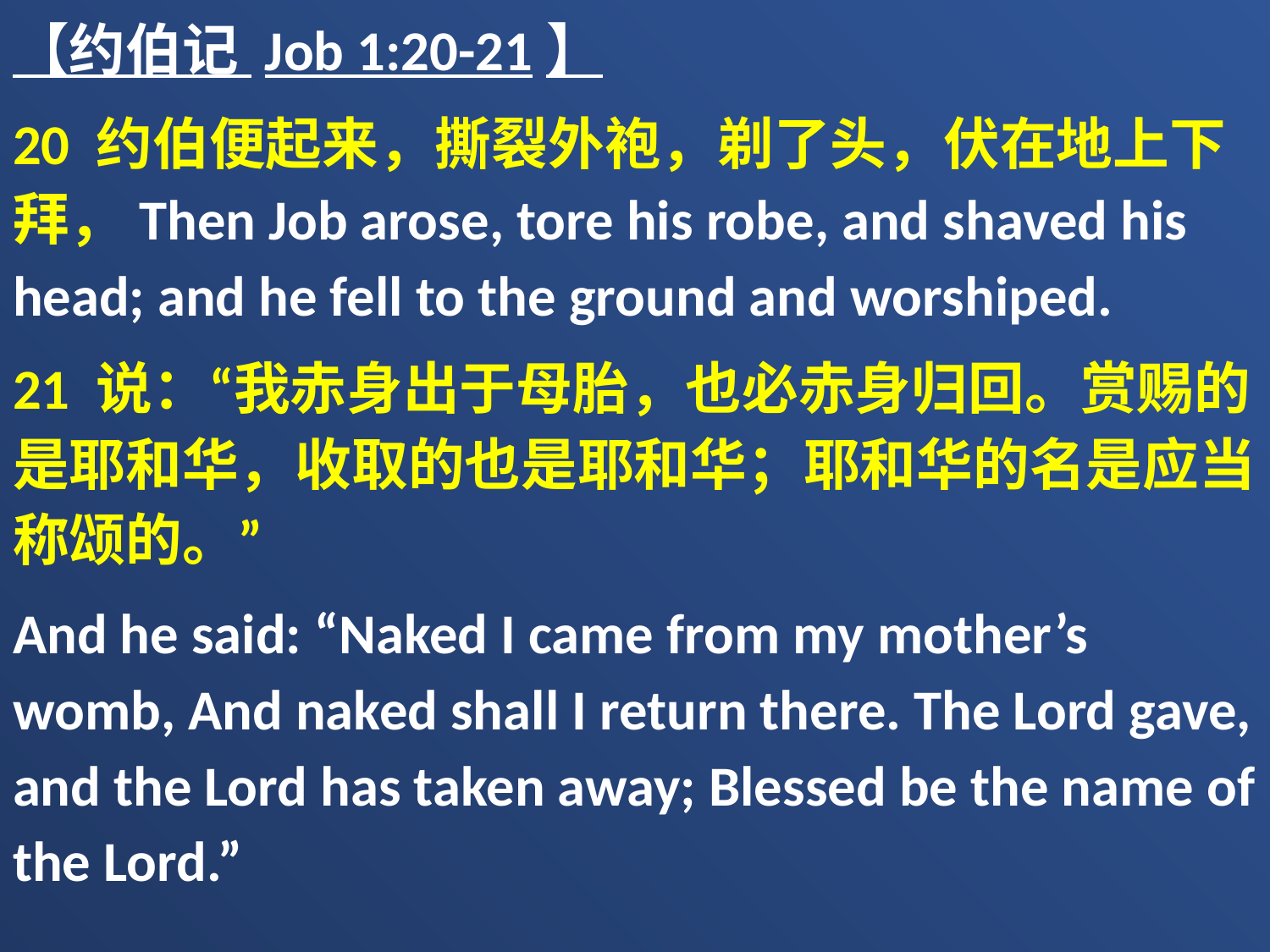

【约伯记 Job 1:20-21】
20 约伯便起来，撕裂外袍，剃了头，伏在地上下拜，Then Job arose, tore his robe, and shaved his head; and he fell to the ground and worshiped.
21 说：“我赤身出于母胎，也必赤身归回。赏赐的是耶和华，收取的也是耶和华；耶和华的名是应当称颂的。”
And he said: “Naked I came from my mother’s womb, And naked shall I return there. The Lord gave, and the Lord has taken away; Blessed be the name of the Lord.”